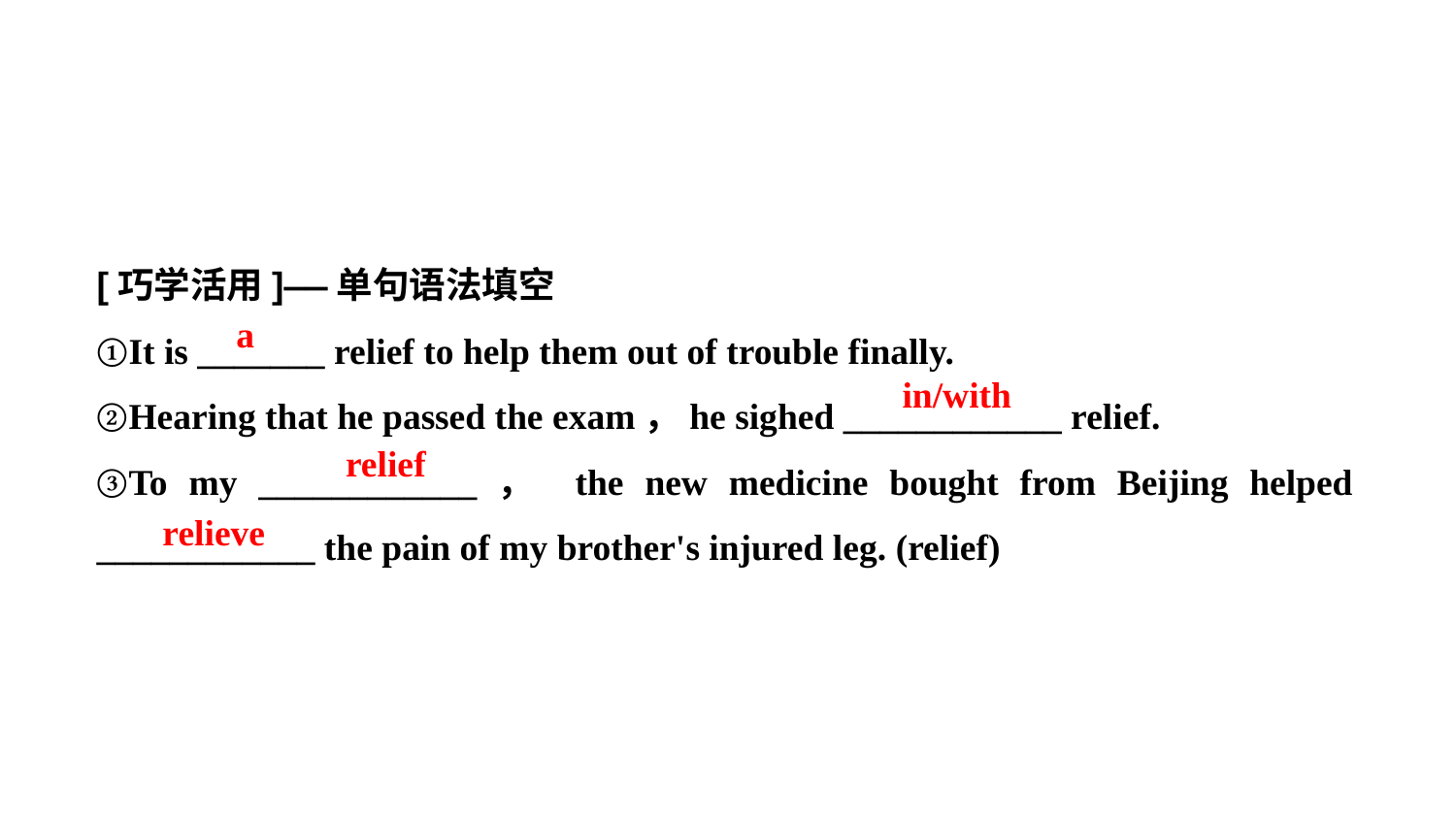

[巧学活用]——单句语法填空
①It is _______ relief to help them out of trouble finally.
②Hearing that he passed the exam，he sighed ____________ relief.
③To my ____________， the new medicine bought from Beijing helped ____________ the pain of my brother's injured leg. (relief)
a
in/with
　relief
relieve